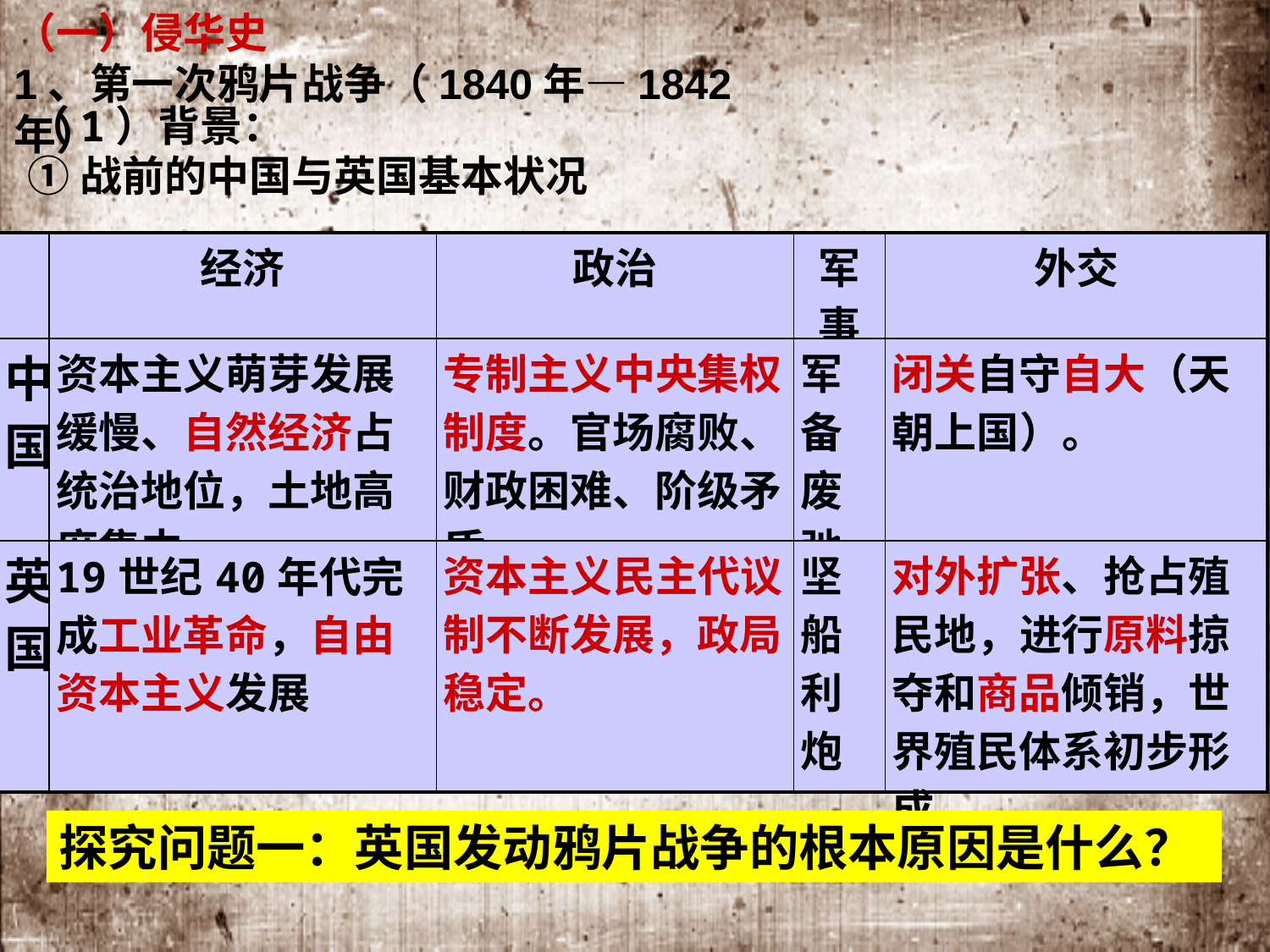

（一）侵华史
1、第一次鸦片战争（1840年—1842年）
（1）背景：
①战前的中国与英国基本状况
|  | 经济 | 政治 | 军事 | 外交 |
| --- | --- | --- | --- | --- |
| 中国 | 资本主义萌芽发展缓慢、自然经济占统治地位，土地高度集中。 | 专制主义中央集权制度。官场腐败、财政困难、阶级矛盾。 | 军备废弛 | 闭关自守自大（天朝上国）。 |
| 英国 | 19世纪40年代完成工业革命，自由资本主义发展 | 资本主义民主代议制不断发展，政局稳定。 | 坚船利炮 | 对外扩张、抢占殖民地，进行原料掠夺和商品倾销，世界殖民体系初步形成。 |
探究问题一：英国发动鸦片战争的根本原因是什么？